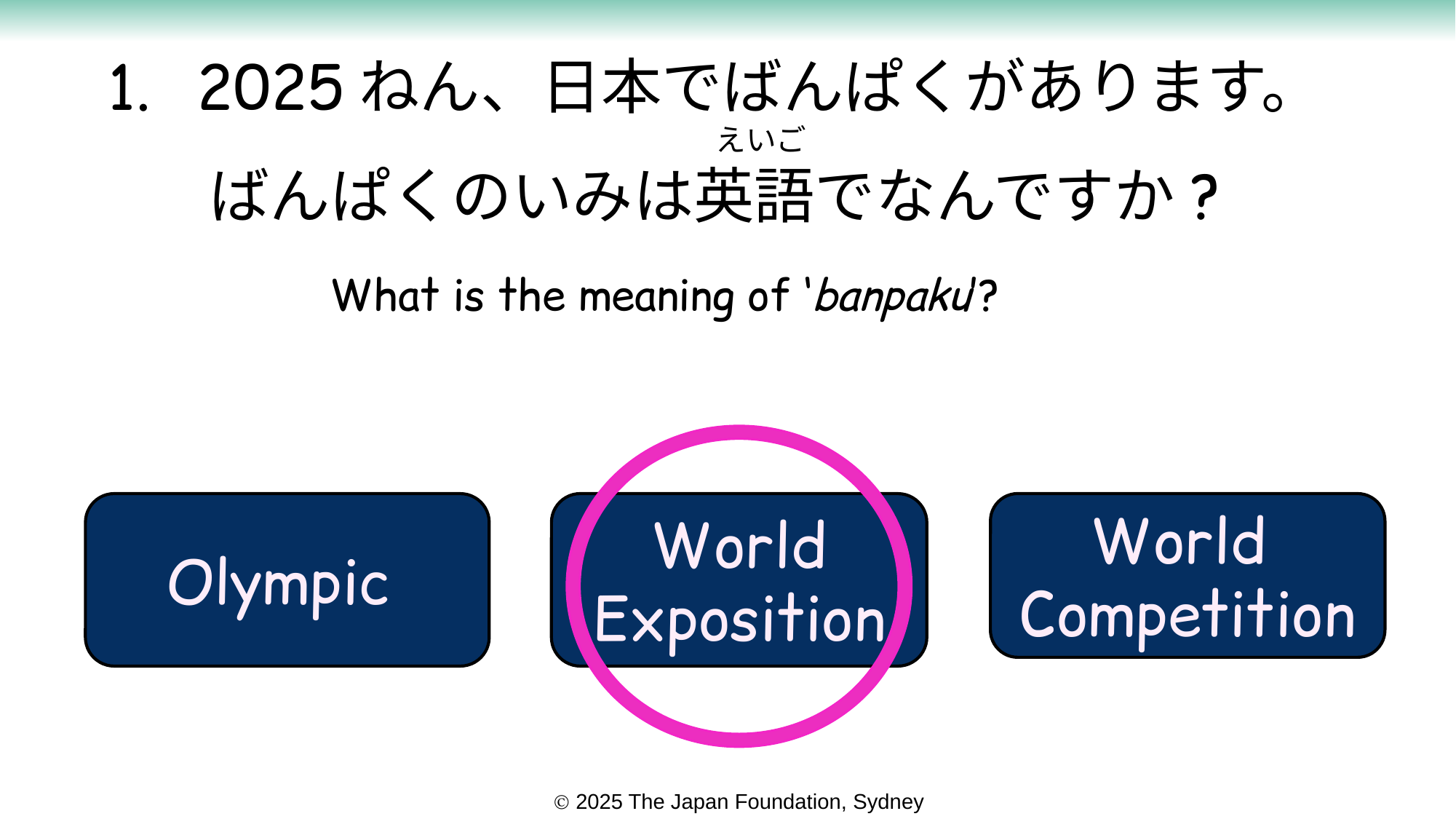

2025ねん、日本でばんぱくがあります。
　　　　えいご
ばんぱくのいみは英語でなんですか?
What is the meaning of ‘banpaku’?

Olympic
World Exposition
World
Competition
Ⓒ 2025 The Japan Foundation, Sydney